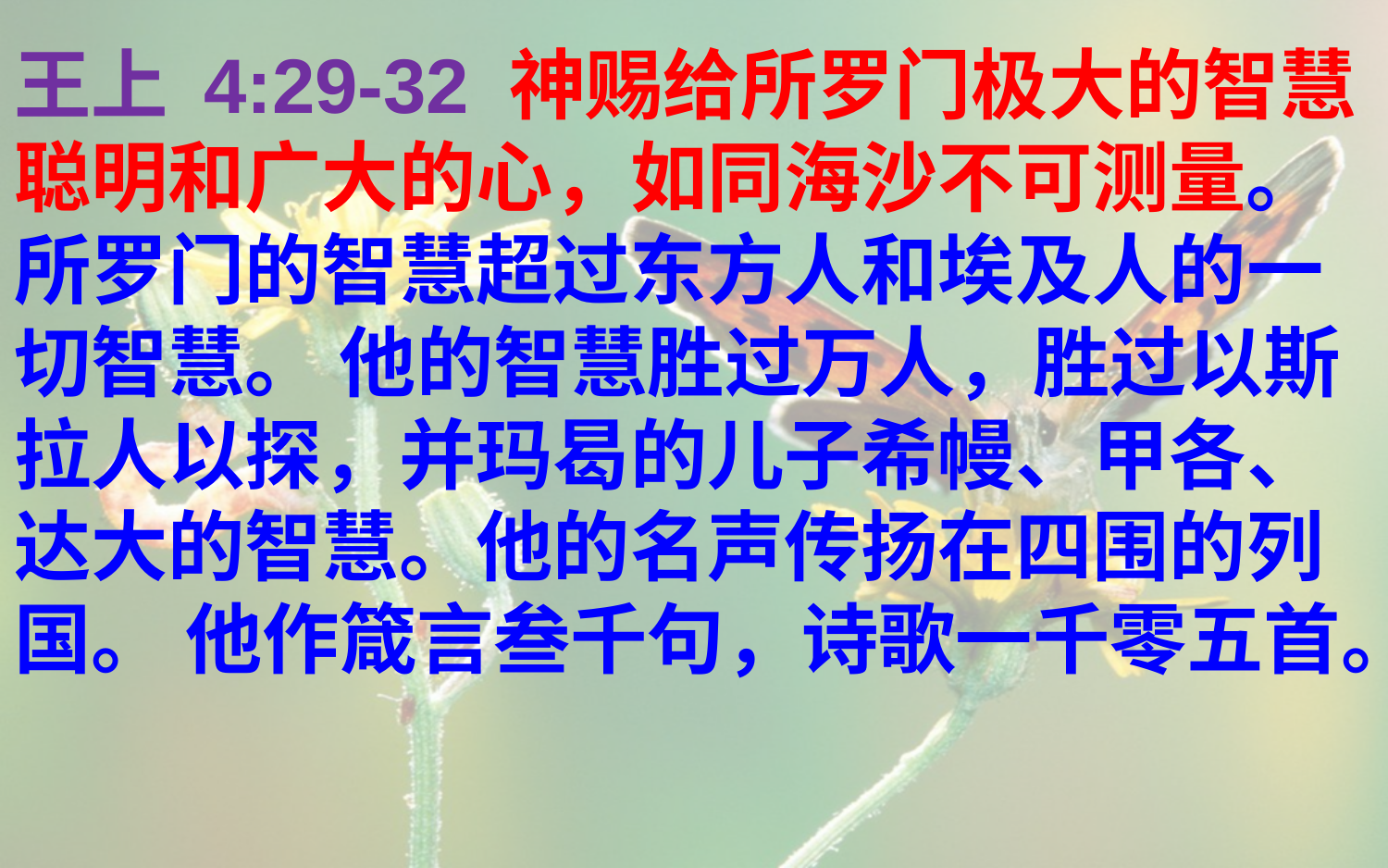

王上 4:29-32 神赐给所罗门极大的智慧聪明和广大的心，如同海沙不可测量。 所罗门的智慧超过东方人和埃及人的一切智慧。 他的智慧胜过万人，胜过以斯拉人以探，并玛曷的儿子希幔、甲各、达大的智慧。他的名声传扬在四围的列国。 他作箴言叁千句，诗歌一千零五首。